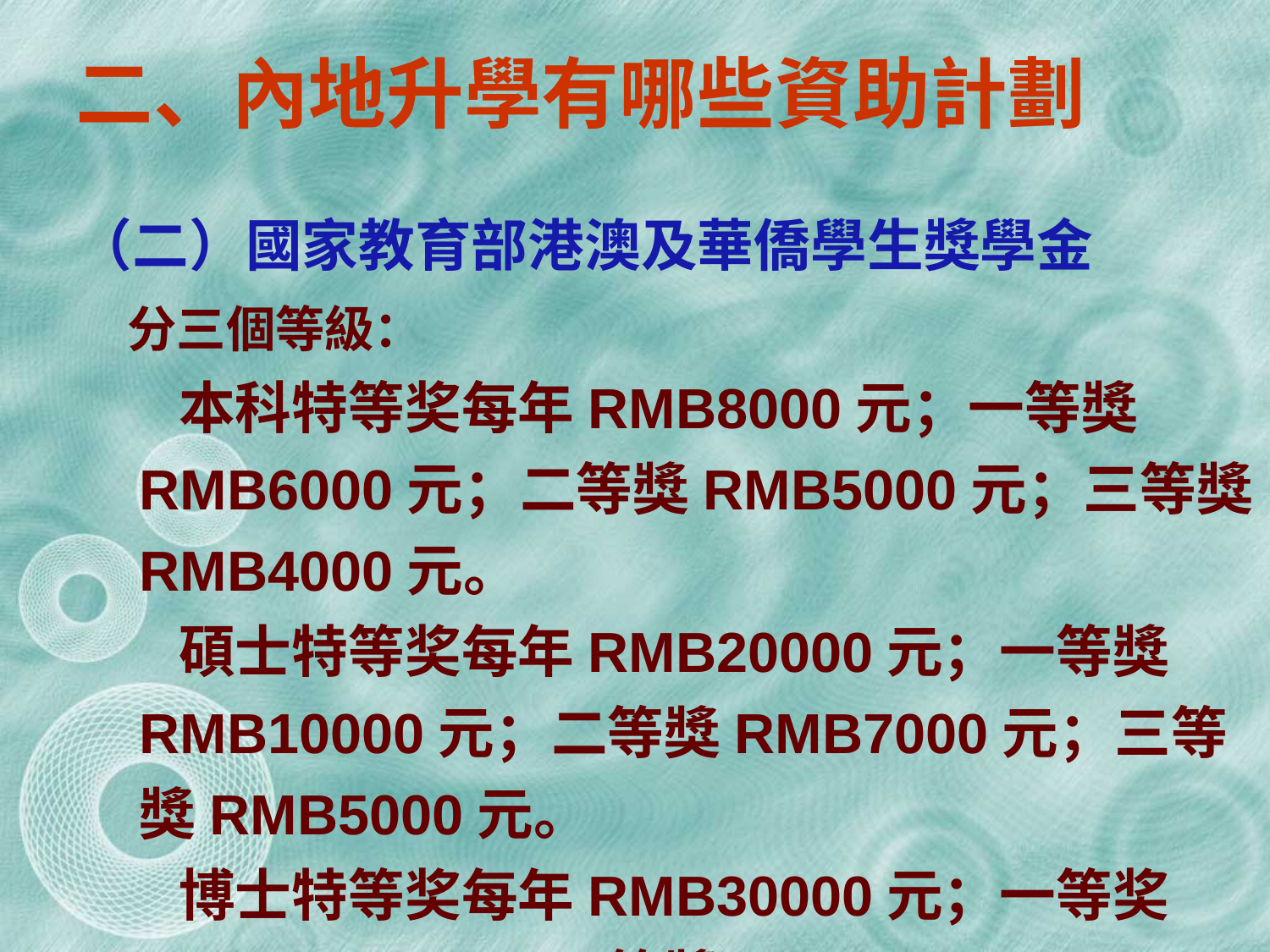

二、內地升學有哪些資助計劃
（二）國家教育部港澳及華僑學生獎學金
   分三個等級：
  本科特等奖每年RMB8000元；一等獎RMB6000元；二等獎RMB5000元；三等獎RMB4000元。
  碩士特等奖每年RMB20000元；一等獎RMB10000元；二等獎RMB7000元；三等獎RMB5000元。
  博士特等奖每年RMB30000元；一等奖RMB15000元；二等獎RMB10000元；三等獎RMB7000元。